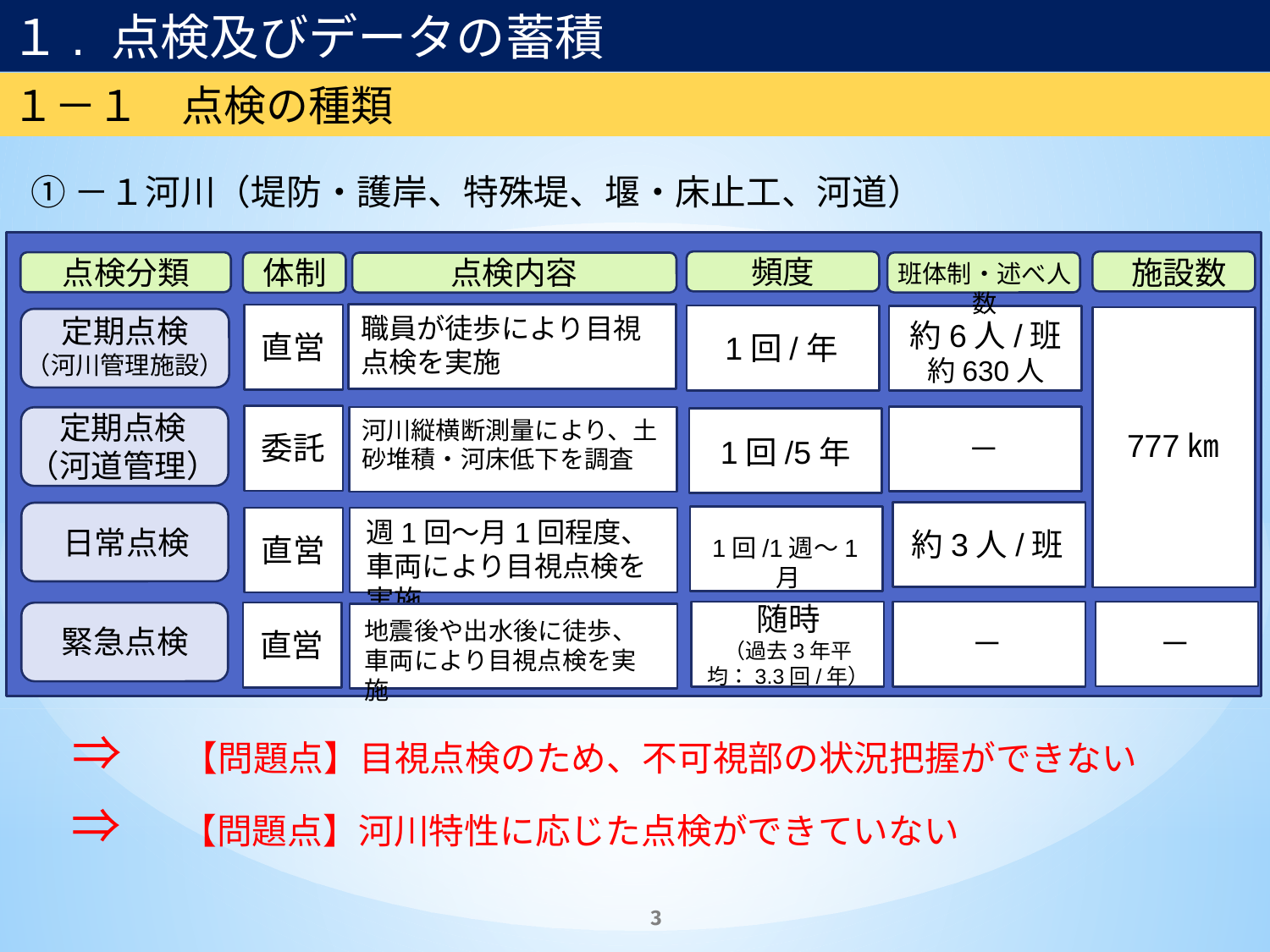

１. 点検及びデータの蓄積
１－１　点検の種類
≪修正箇所≫
問題点を追記
①－１河川（堤防・護岸、特殊堤、堰・床止工、河道）

頻度

施設数

点検分類

体制

点検内容

班体制・述べ人数

職員が徒歩により目視
点検を実施

直営
定期点検
（河川管理施設）

1回/年

約6人/班
約630人

777㎞
定期点検
（河道管理）

委託

－

河川縦横断測量により、土砂堆積・河床低下を調査

1回/5年

約3人/班

日常点検

1回/1週～1月

直営

週1回～月1回程度、車両により目視点検を実施
随時
（過去3年平均：3.3回/年）

－

－

直営

緊急点検

地震後や出水後に徒歩、
車両により目視点検を実施
⇒　【問題点】目視点検のため、不可視部の状況把握ができない
⇒　【問題点】河川特性に応じた点検ができていない
3